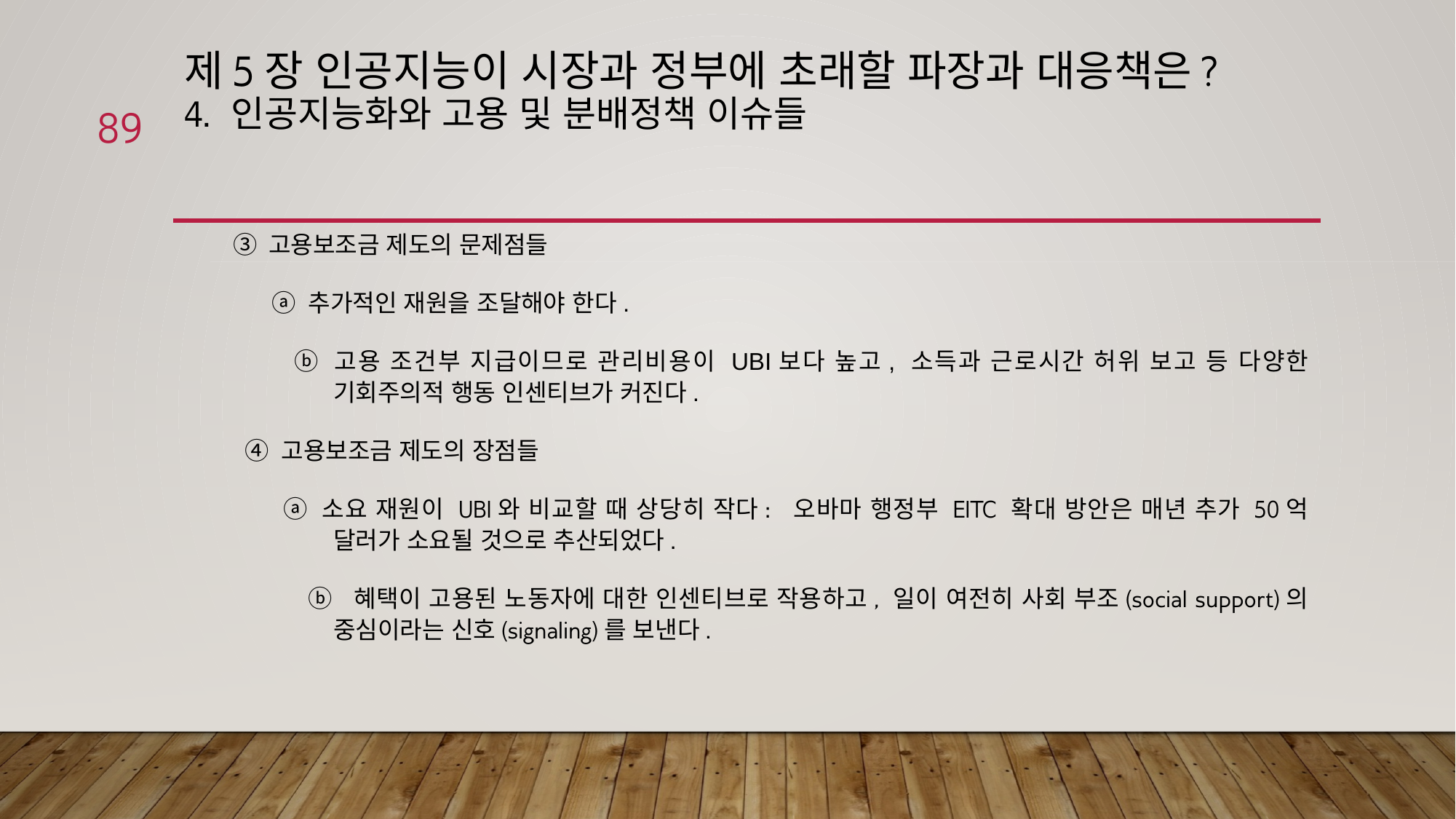

# 제5장 인공지능이 시장과 정부에 초래할 파장과 대응책은? 4. 인공지능화와 고용 및 분배정책 이슈들
89
         ③ 고용보조금 제도의 문제점들
             ⓐ 추가적인 재원을 조달해야 한다.
             ⓑ 고용 조건부 지급이므로 관리비용이 UBI보다 높고, 소득과 근로시간 허위 보고 등 다양한 기회주의적 행동 인센티브가 커진다.
         ④ 고용보조금 제도의 장점들
             ⓐ 소요 재원이 UBI와 비교할 때 상당히 작다:  오바마 행정부 EITC 확대 방안은 매년 추가 50억 달러가 소요될 것으로 추산되었다.
                 ⓑ  혜택이 고용된 노동자에 대한 인센티브로 작용하고, 일이 여전히 사회 부조(social support)의 중심이라는 신호(signaling)를 보낸다.